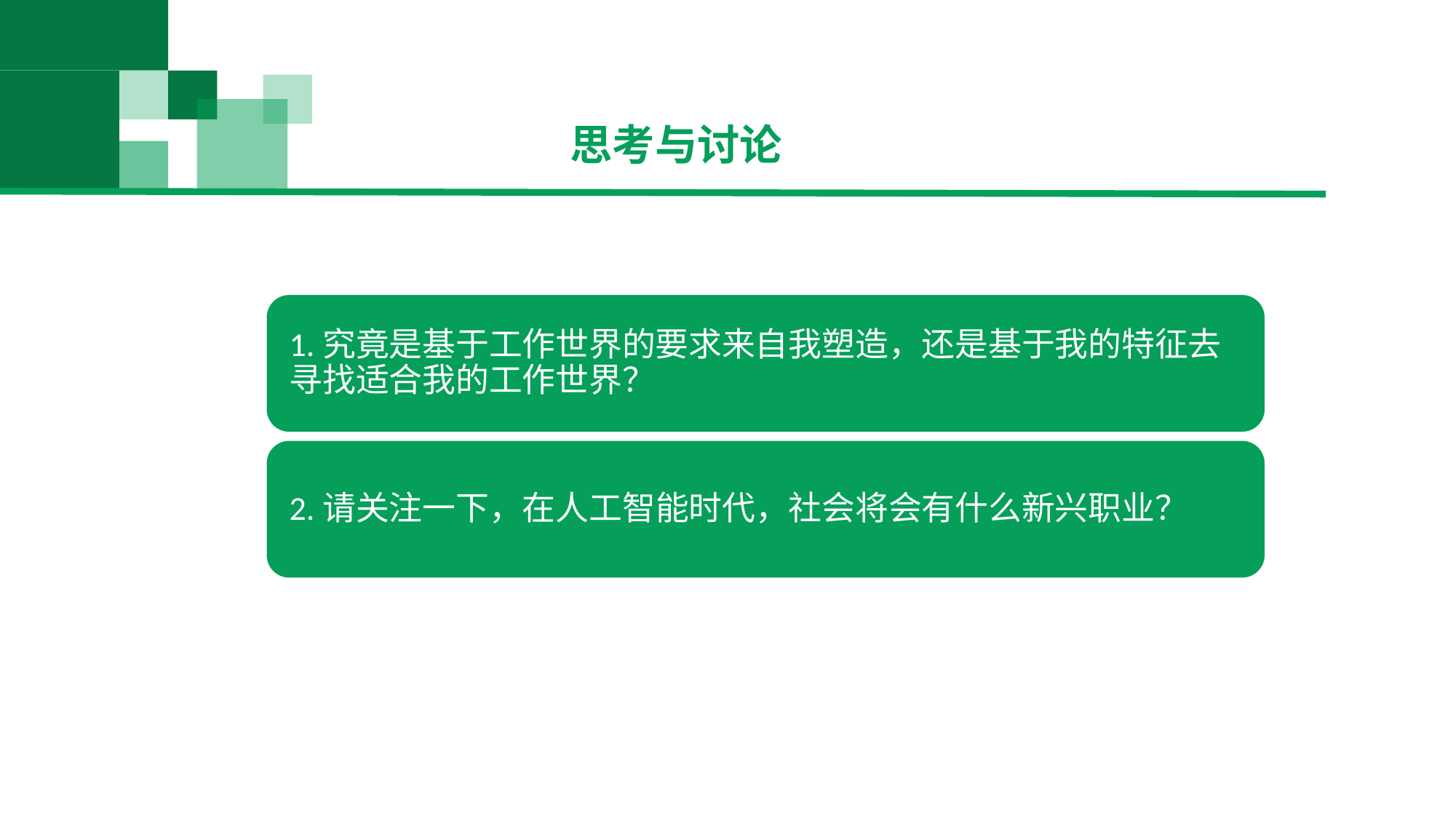

思考与讨论
1.究竟是基于工作世界的要求来自我塑造，还是基于我的特征去寻找适合我的工作世界？
2.请关注一下，在人工智能时代，社会将会有什么新兴职业？